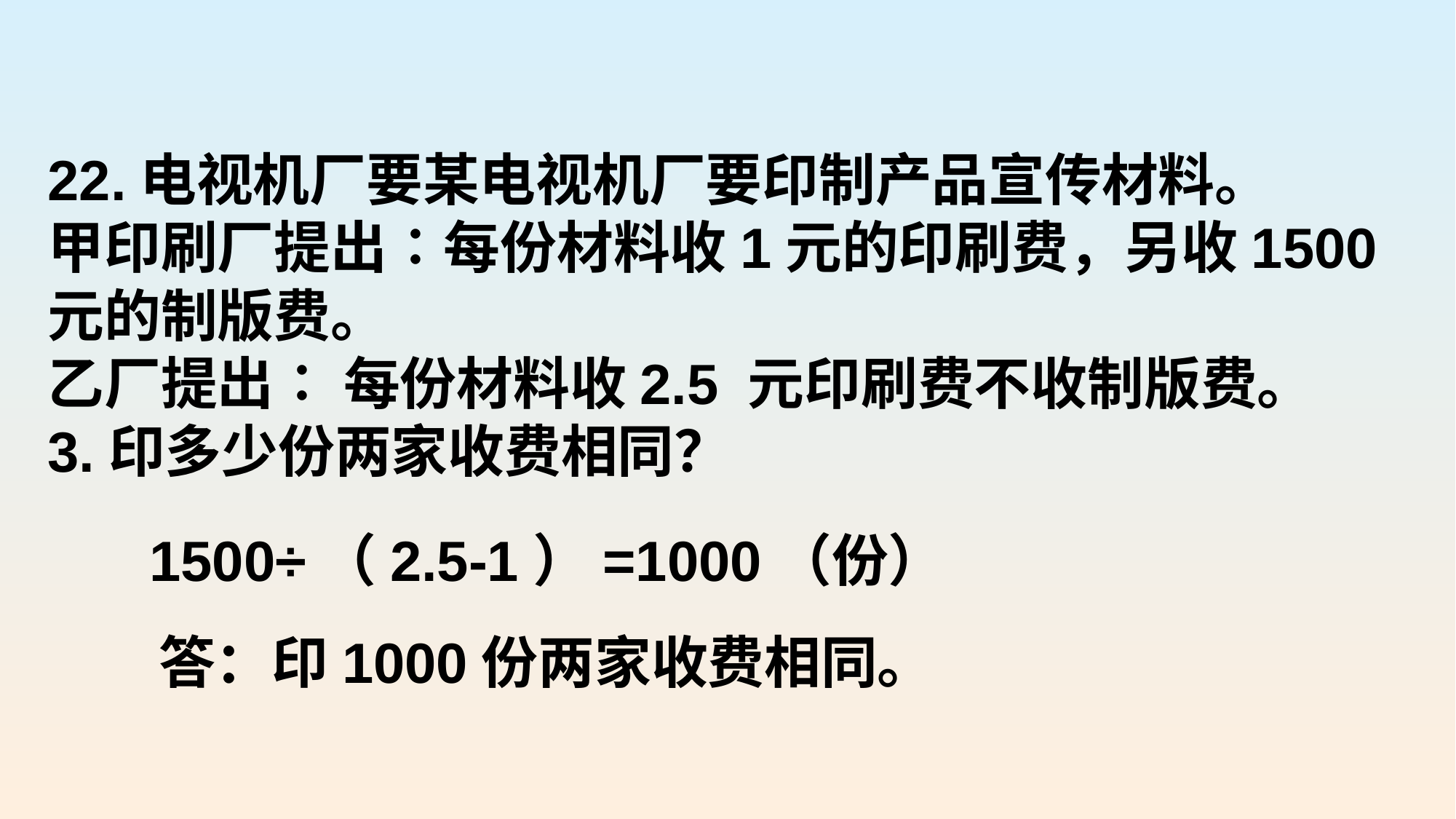

22.电视机厂要某电视机厂要印制产品宣传材料。
甲印刷厂提出∶每份材料收1元的印刷费，另收1500元的制版费。
乙厂提出∶ 每份材料收2.5 元印刷费不收制版费。
3.印多少份两家收费相同？

1500÷（2.5-1）=1000（份）
答：印1000份两家收费相同。